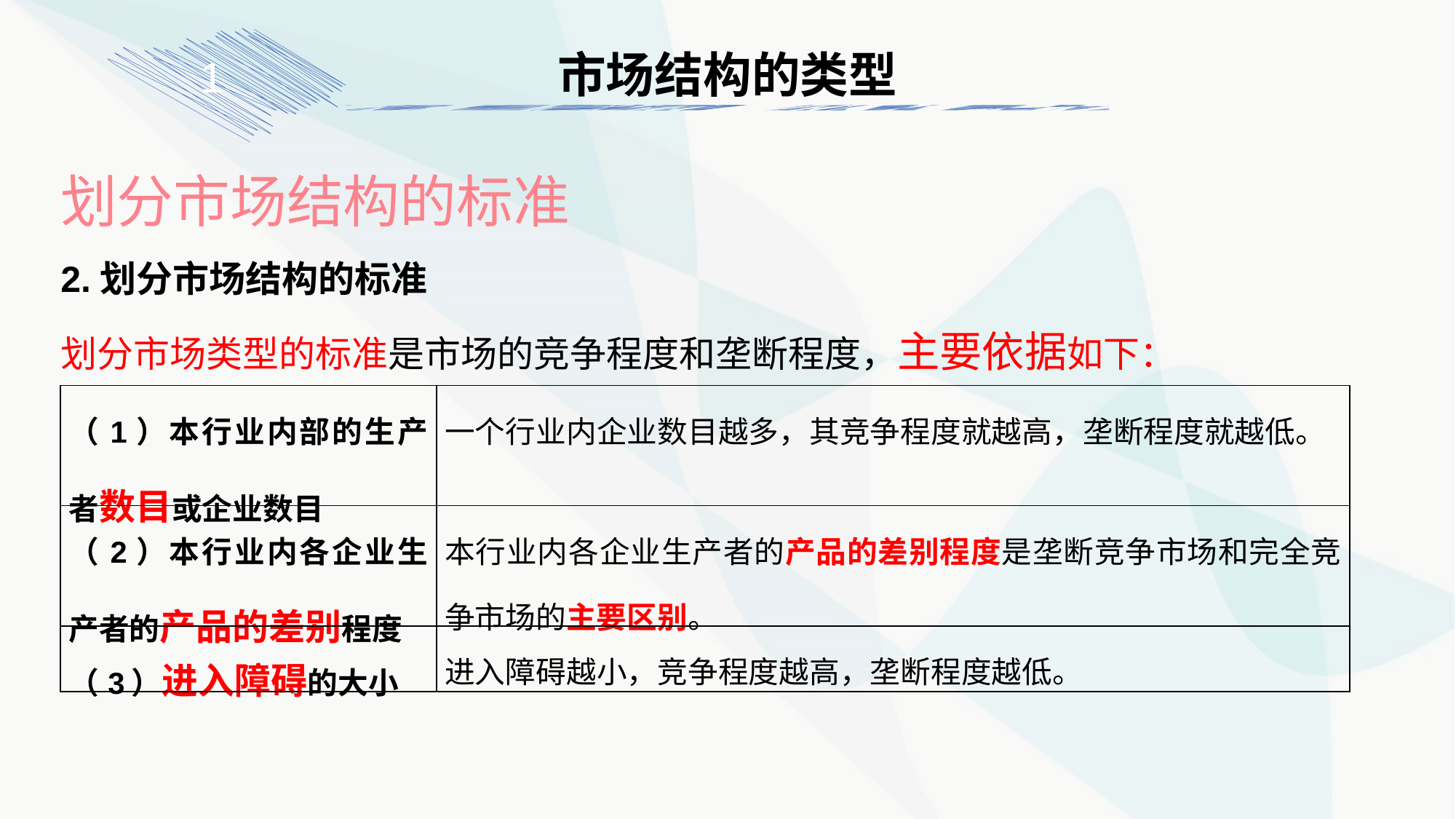

市场结构的类型
1
划分市场结构的标准
2.划分市场结构的标准
划分市场类型的标准是市场的竞争程度和垄断程度，主要依据如下：
| （1）本行业内部的生产者数目或企业数目 | 一个行业内企业数目越多，其竞争程度就越高，垄断程度就越低。 |
| --- | --- |
| （2）本行业内各企业生产者的产品的差别程度 | 本行业内各企业生产者的产品的差别程度是垄断竞争市场和完全竞争市场的主要区别。 |
| （3）进入障碍的大小 | 进入障碍越小，竞争程度越高，垄断程度越低。 |